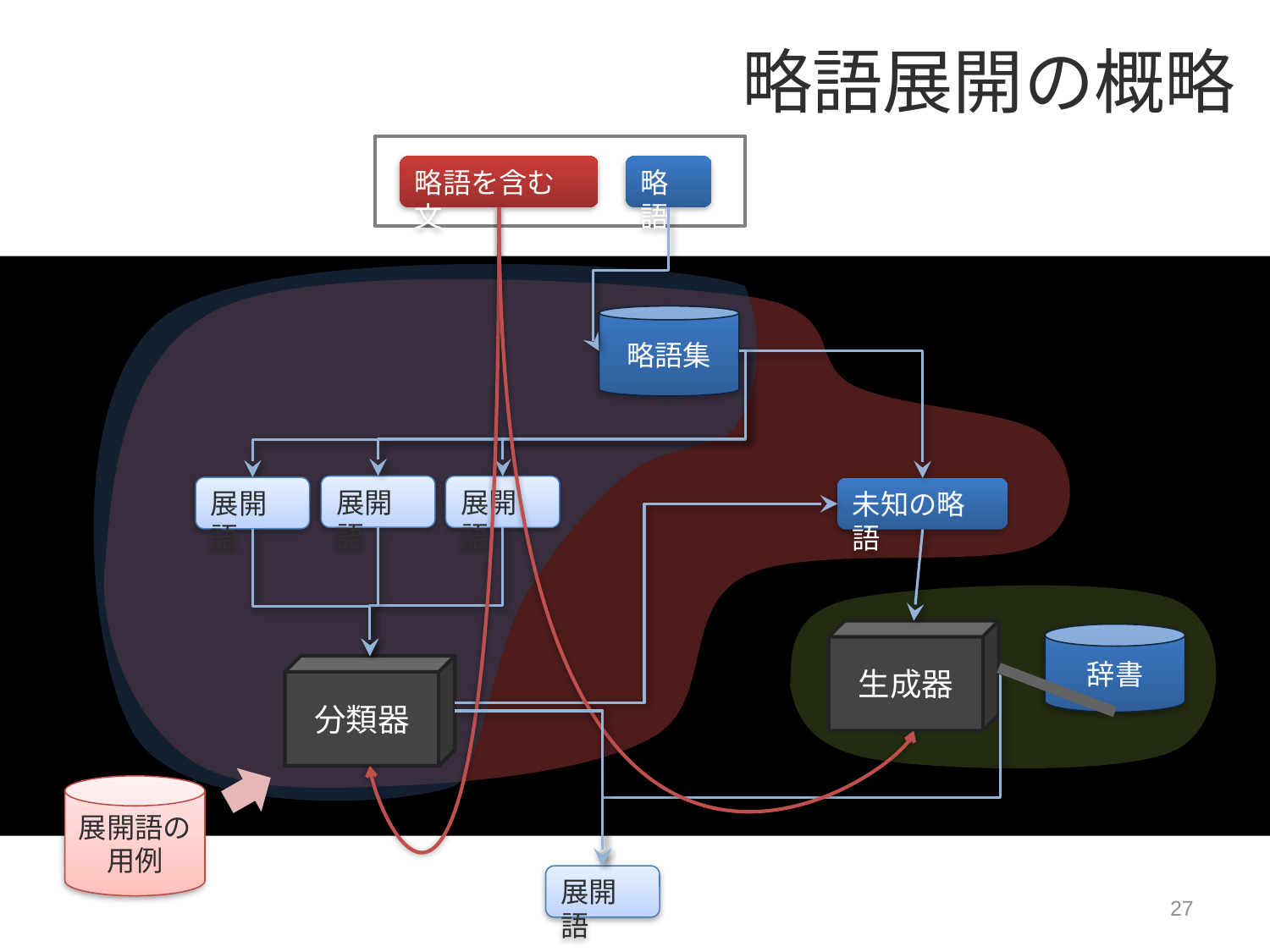

# 略語展開の概略

略語を含む文
略語

略語集
展開語
展開語
展開語
未知の略語

生成器
辞書
分類器

展開語の用例
展開語
27